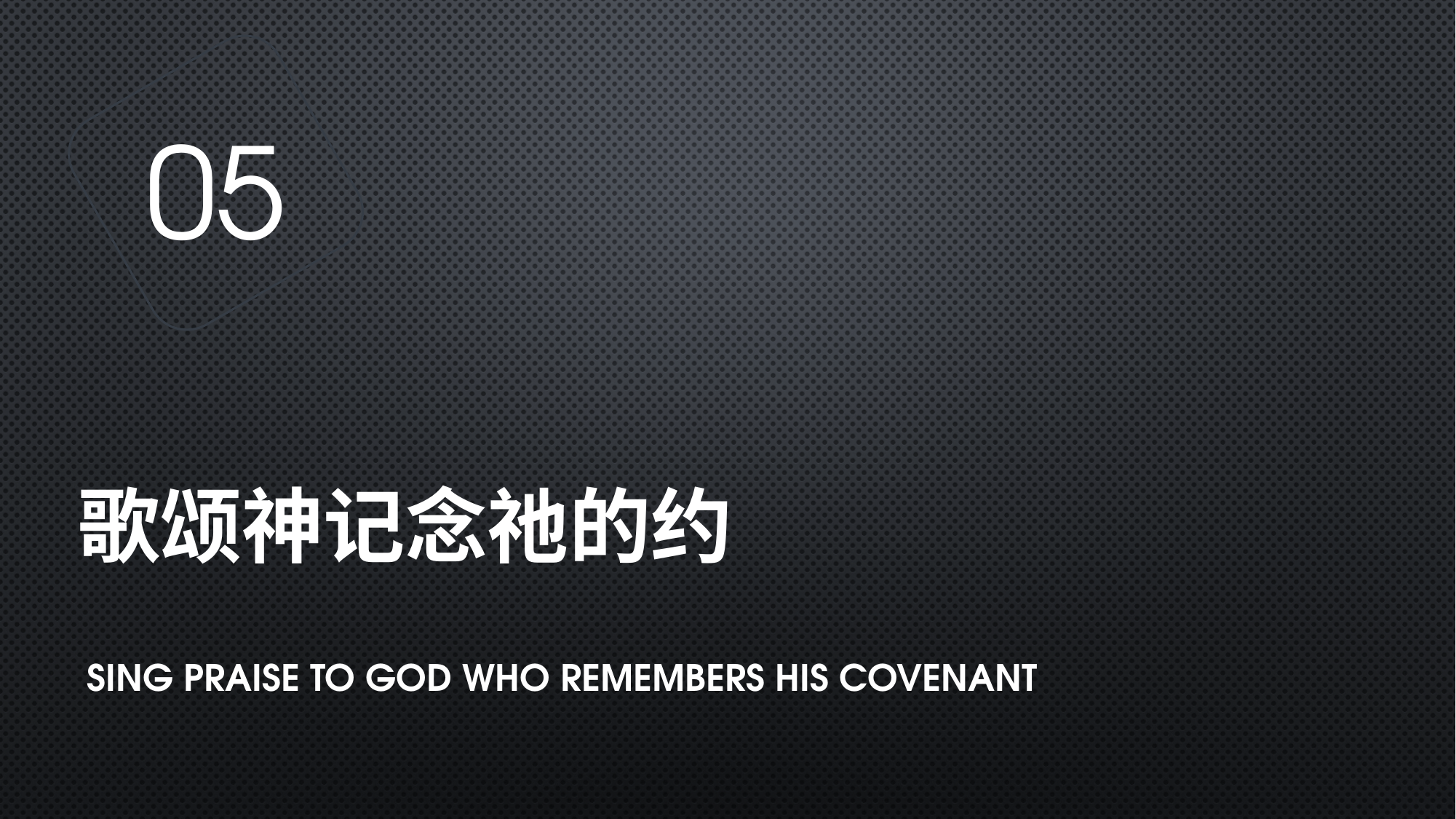

05
# 歌颂神记念祂的约
Sing praise to God who remembers His covenant